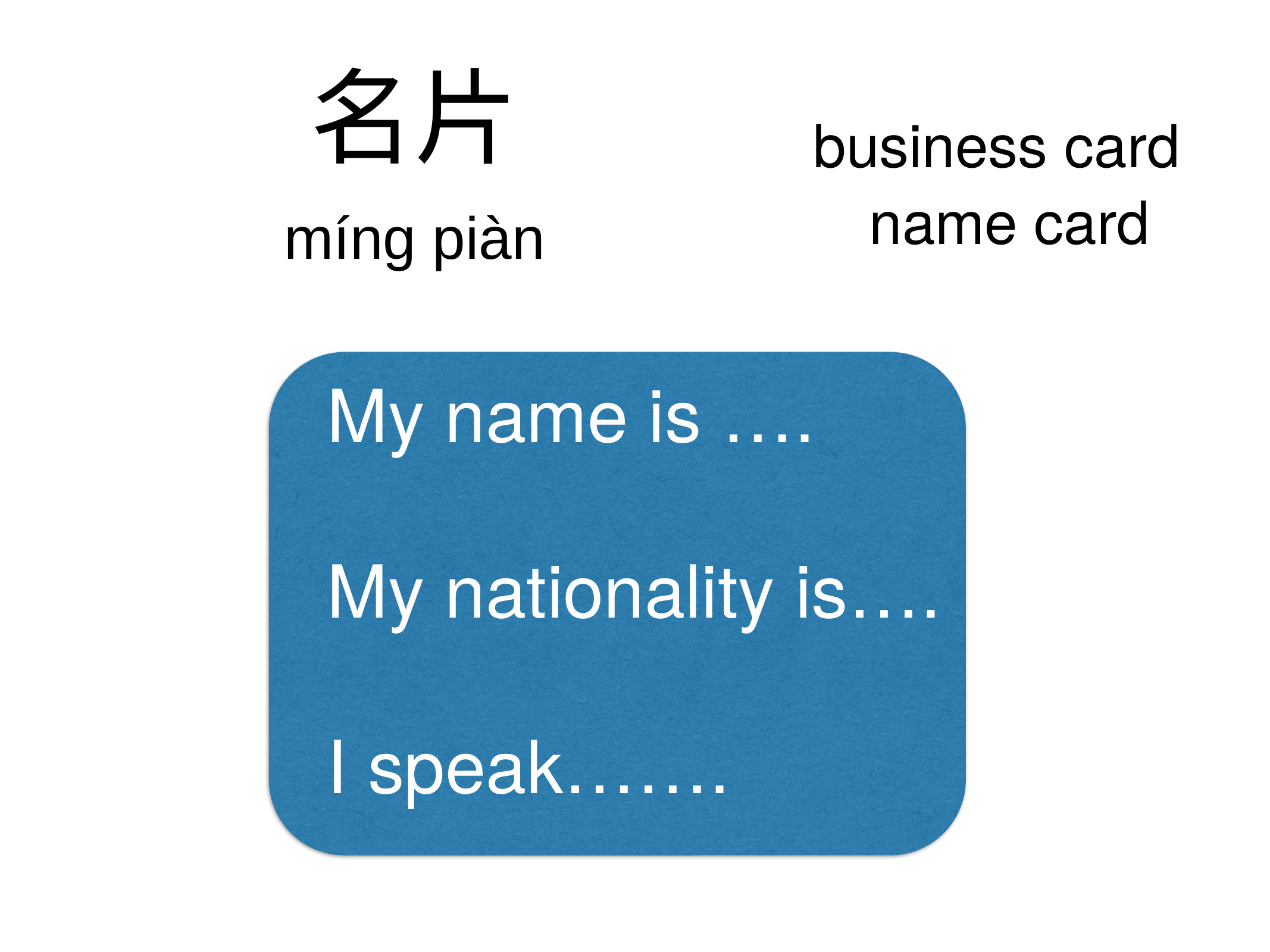

# 名片
míng piàn
business card
name card

My name is ….

My nationality is….

I speak…….